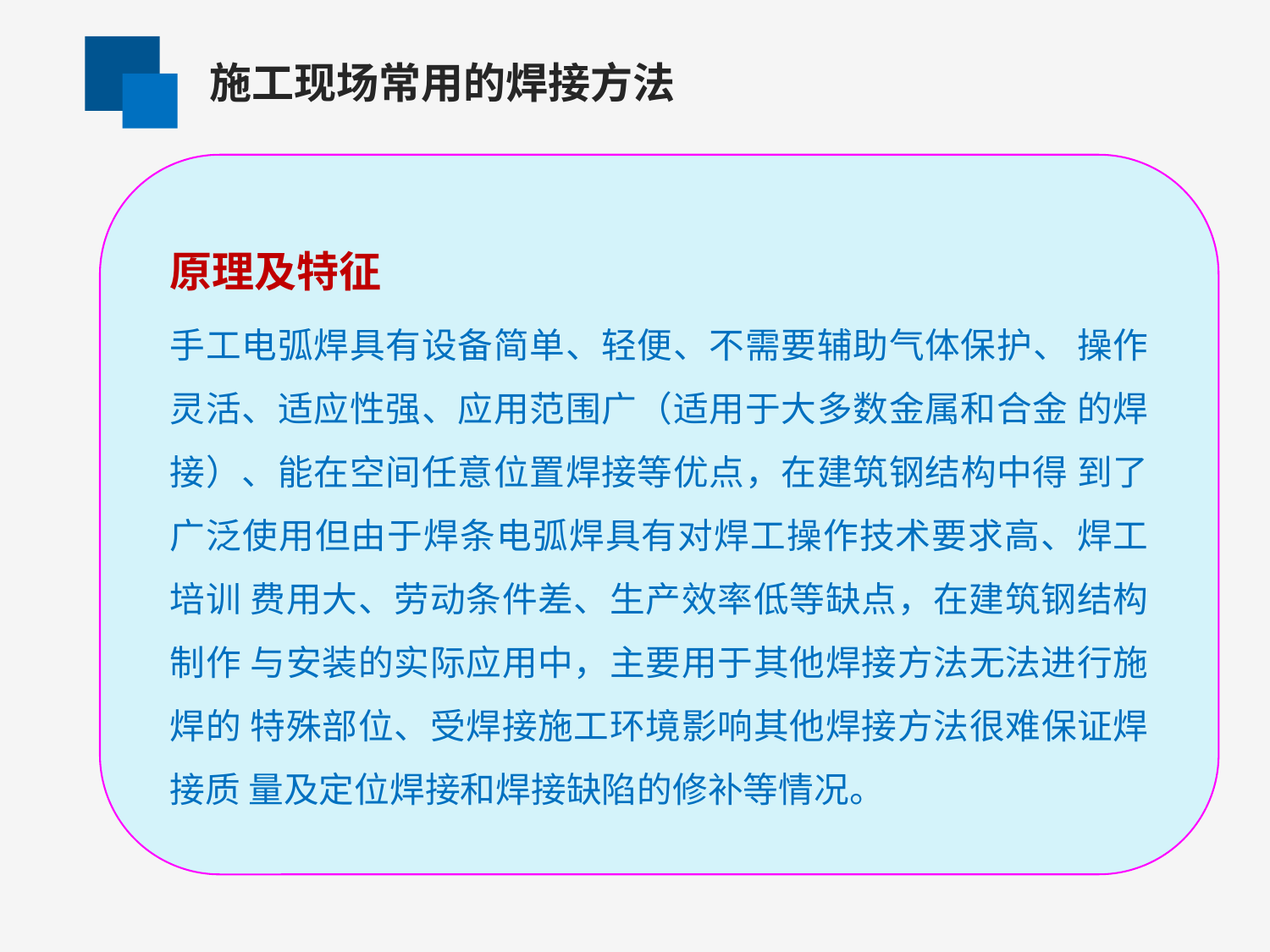

施工现场常用的焊接方法
原理及特征
手工电弧焊具有设备简单、轻便、不需要辅助气体保护、 操作灵活、适应性强、应用范围广（适用于大多数金属和合金 的焊接）、能在空间任意位置焊接等优点，在建筑钢结构中得 到了广泛使用但由于焊条电弧焊具有对焊工操作技术要求高、焊工培训 费用大、劳动条件差、生产效率低等缺点，在建筑钢结构制作 与安装的实际应用中，主要用于其他焊接方法无法进行施焊的 特殊部位、受焊接施工环境影响其他焊接方法很难保证焊接质 量及定位焊接和焊接缺陷的修补等情况。